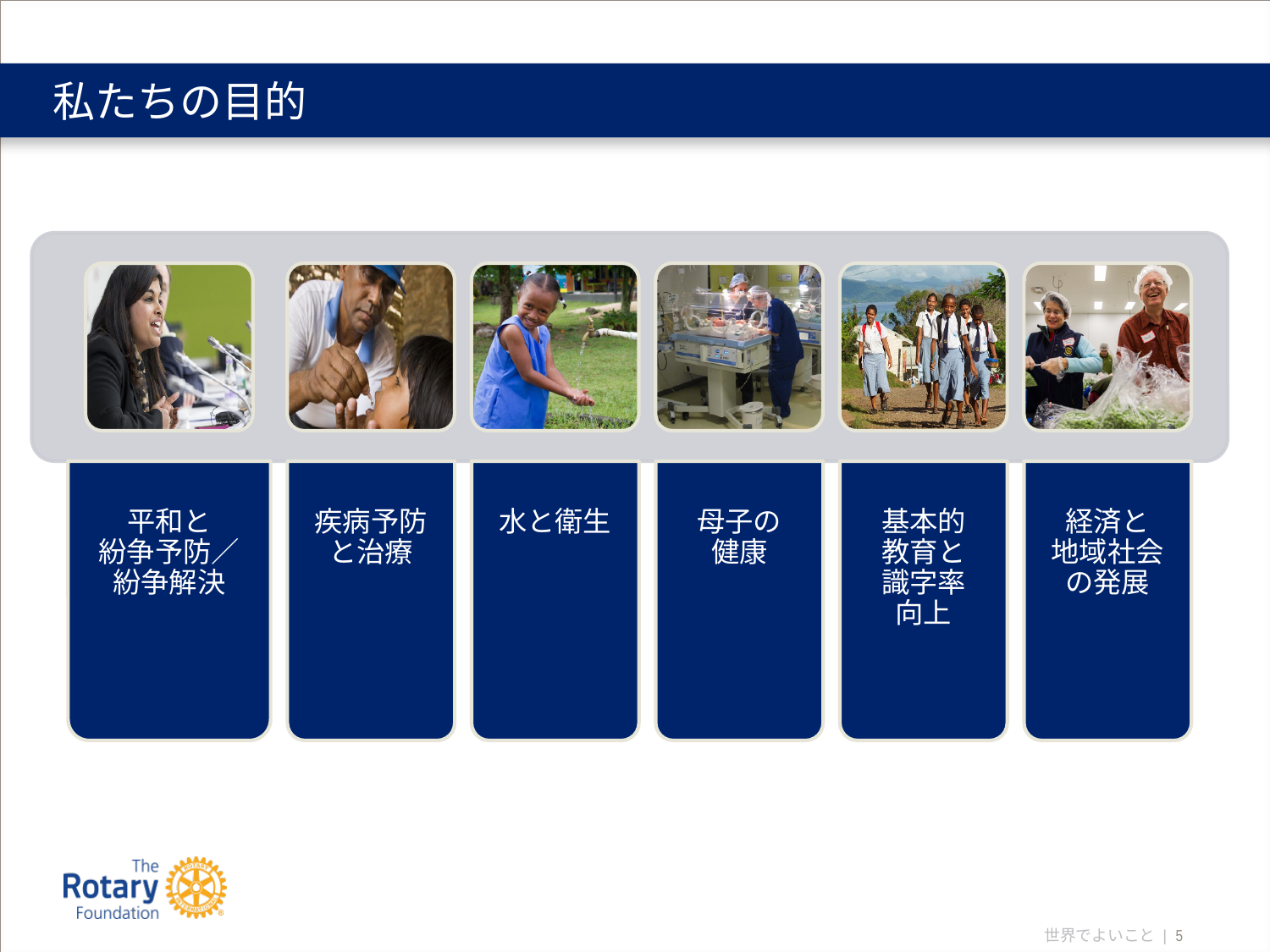

# 私たちの目的
平和と
紛争予防／紛争解決
疾病予防と治療
水と衛生
母子の
健康
基本的
教育と
識字率
向上
経済と
地域社会の発展